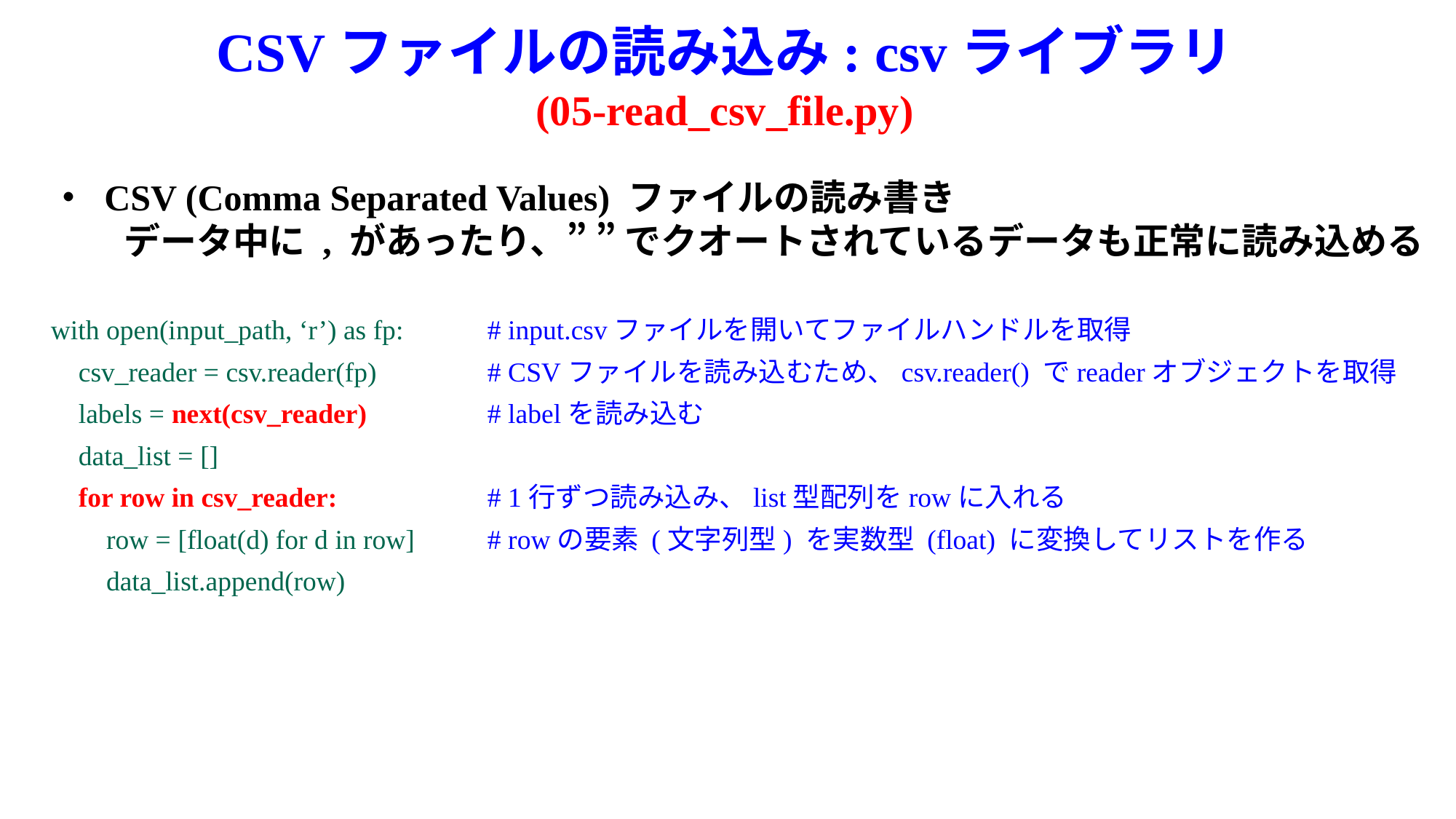

# CSVファイルの読み込み: csvライブラリ (05-read_csv_file.py)
・ CSV (Comma Separated Values) ファイルの読み書き
　　データ中に , があったり、” ” でクオートされているデータも正常に読み込める

with open(input_path, ‘r’) as fp:	# input.csvファイルを開いてファイルハンドルを取得
    csv_reader = csv.reader(fp)	 	# CSVファイルを読み込むため、csv.reader() でreaderオブジェクトを取得
    labels = next(csv_reader)		# labelを読み込む
    data_list = []
    for row in csv_reader:		# 1行ずつ読み込み、list型配列をrowに入れる
        row = [float(d) for d in row] 	# rowの要素 (文字列型) を実数型 (float) に変換してリストを作る
        data_list.append(row)